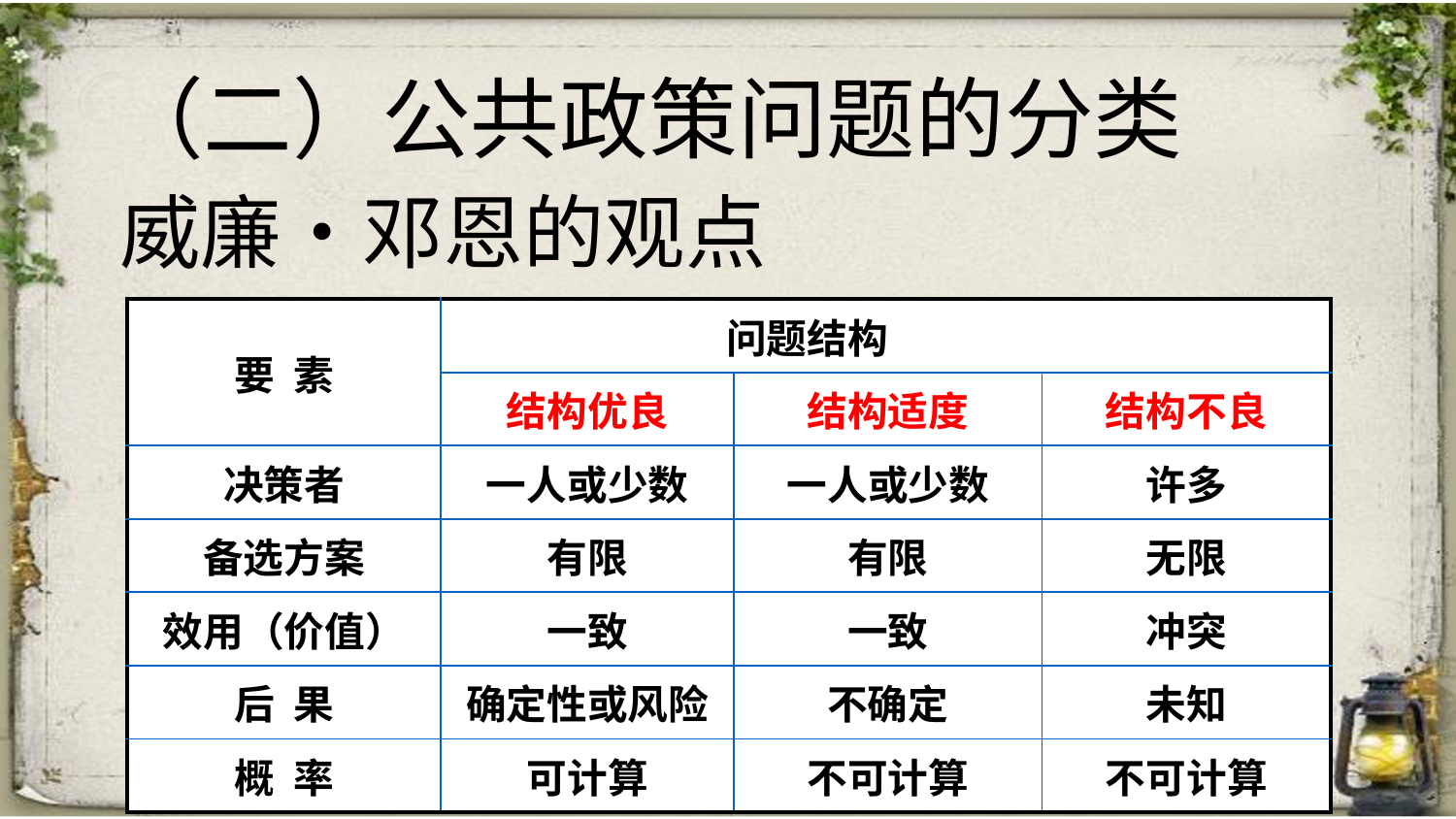

# （二）公共政策问题的分类
威廉•邓恩的观点
| 要 素 | 问题结构 |  |  |
| --- | --- | --- | --- |
|  | 结构优良 | 结构适度 | 结构不良 |
| 决策者 | 一人或少数 | 一人或少数 | 许多 |
| 备选方案 | 有限 | 有限 | 无限 |
| 效用（价值） | 一致 | 一致 | 冲突 |
| 后 果 | 确定性或风险 | 不确定 | 未知 |
| 概 率 | 可计算 | 不可计算 | 不可计算 |